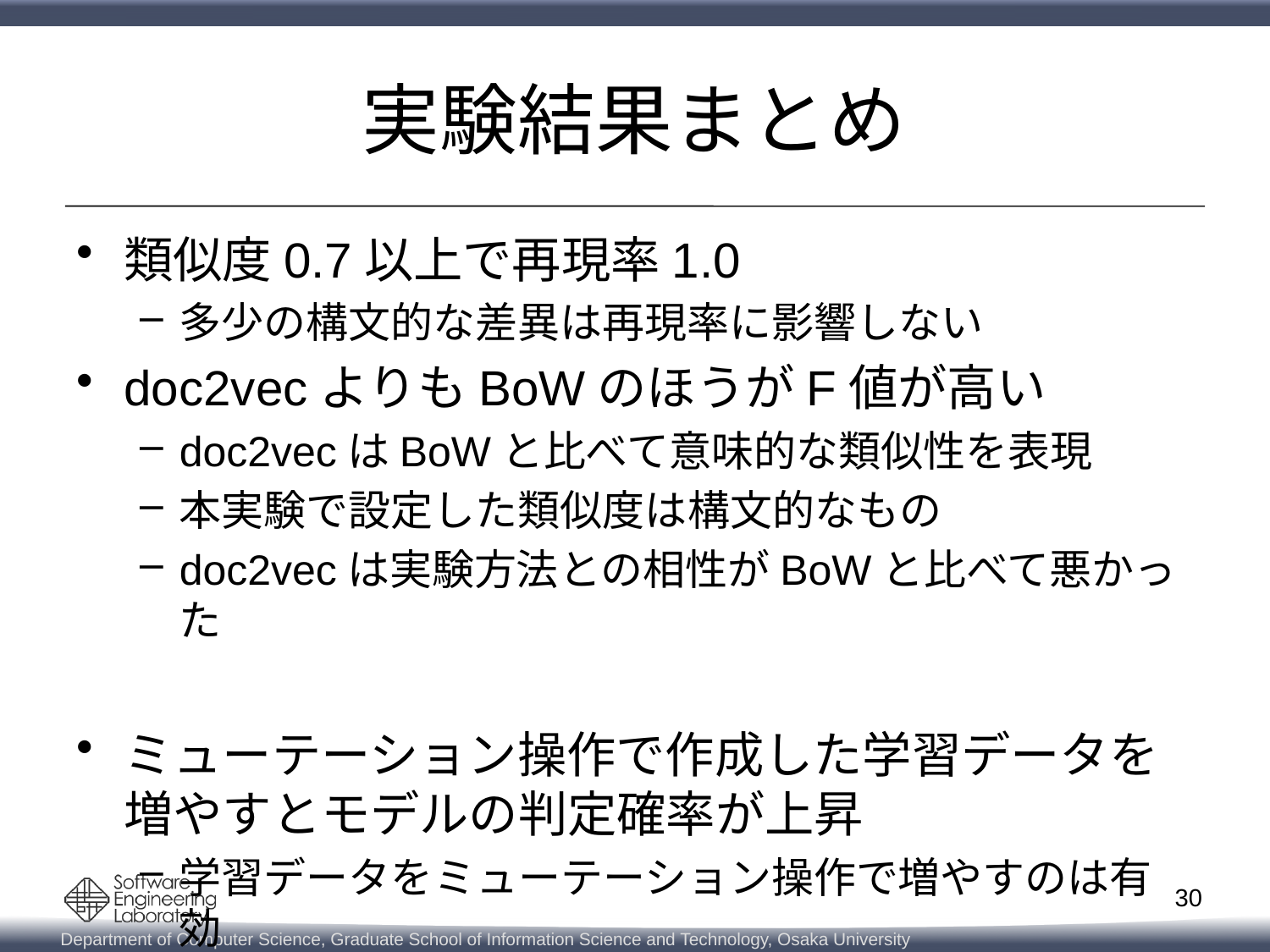

# 実験結果まとめ
類似度0.7以上で再現率1.0
多少の構文的な差異は再現率に影響しない
doc2vecよりもBoWのほうがF値が高い
doc2vecはBoWと比べて意味的な類似性を表現
本実験で設定した類似度は構文的なもの
doc2vecは実験方法との相性がBoWと比べて悪かった

ミューテーション操作で作成した学習データを
増やすとモデルの判定確率が上昇
学習データをミューテーション操作で増やすのは有効

30